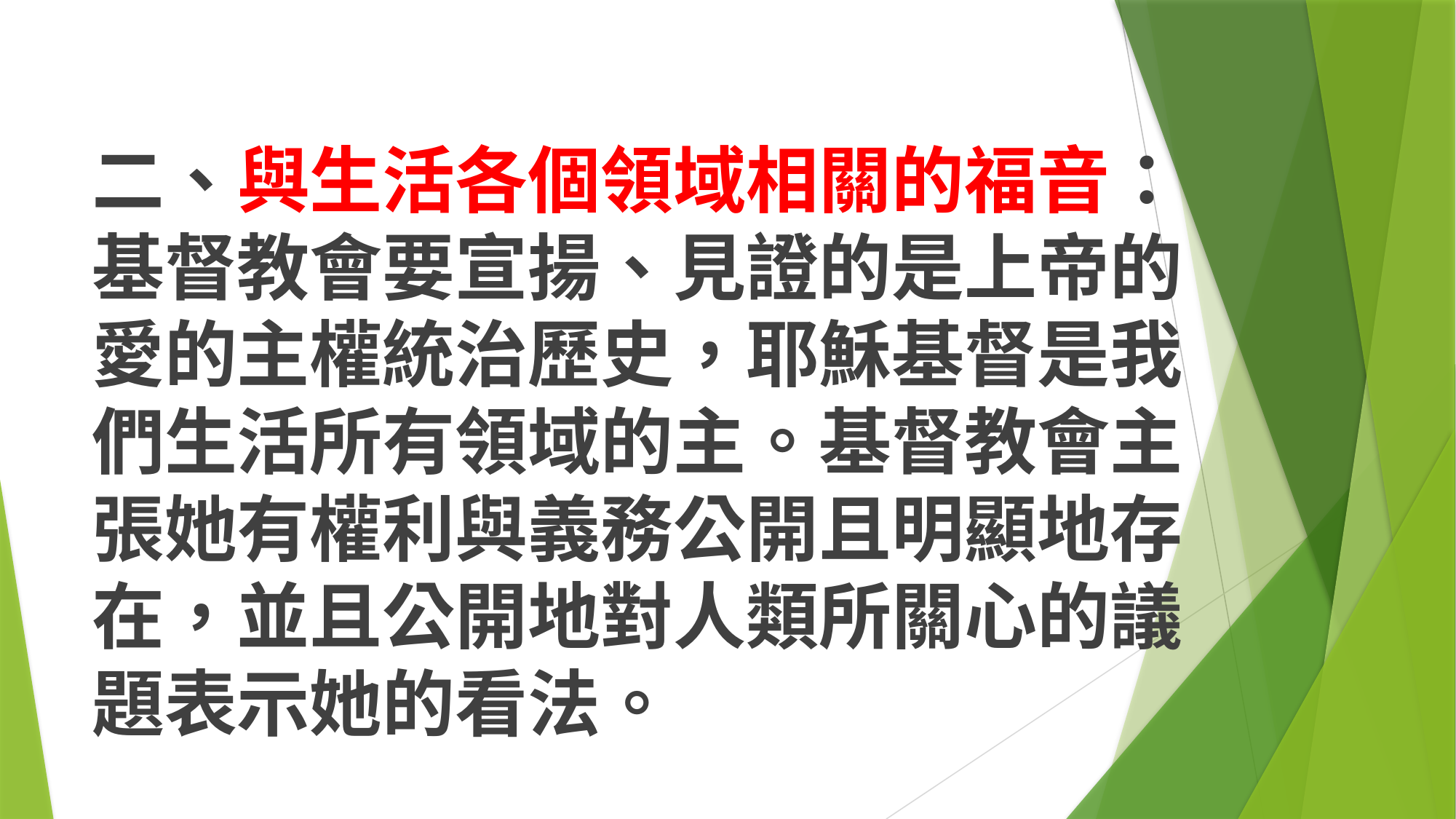

#
二、與生活各個領域相關的福音：基督教會要宣揚、見證的是上帝的愛的主權統治歷史，耶穌基督是我們生活所有領域的主。基督教會主張她有權利與義務公開且明顯地存在，並且公開地對人類所關心的議題表示她的看法。